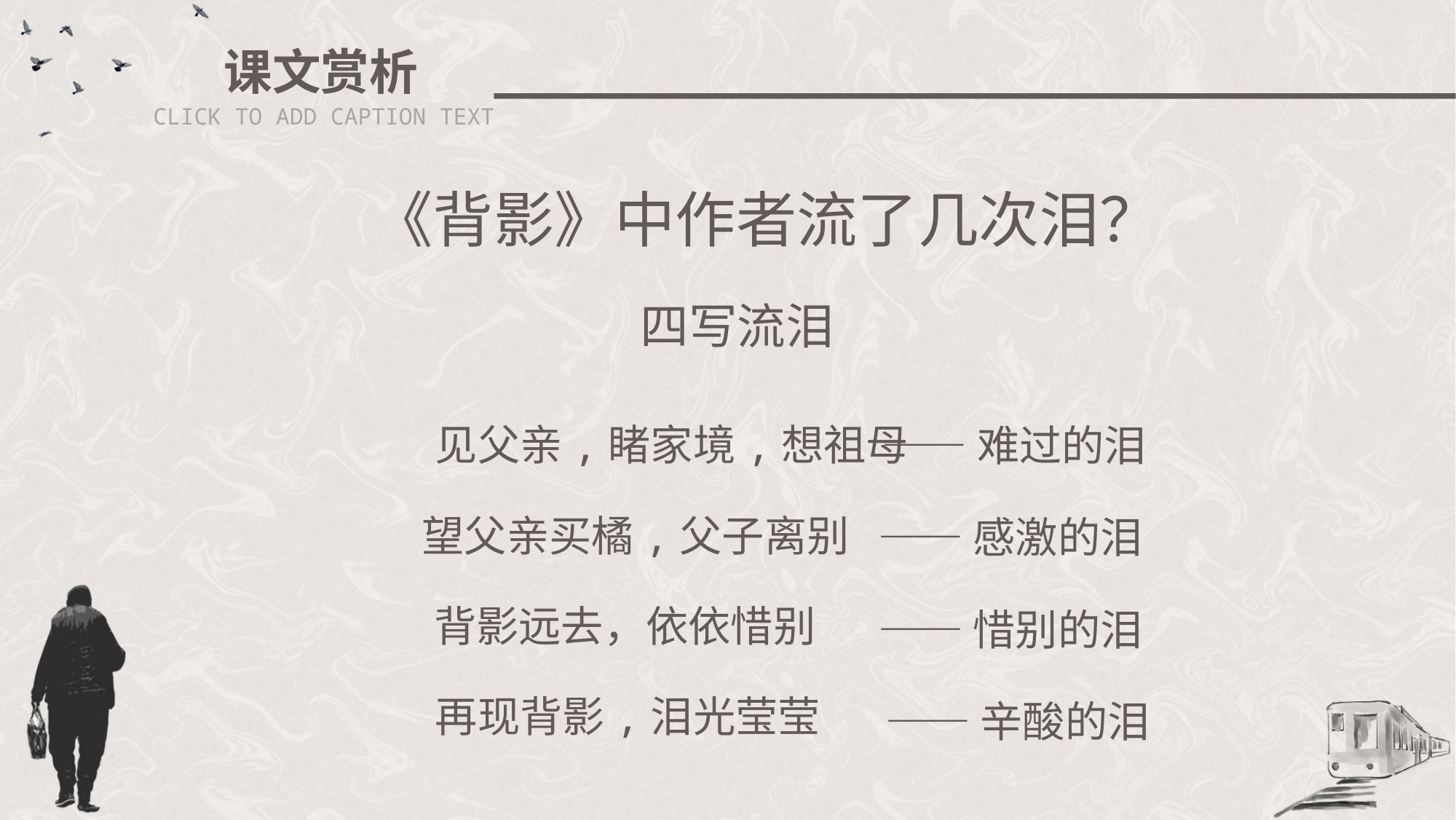

课文赏析

CLICK TO ADD CAPTION TEXT
《背影》中作者流了几次泪？
四写流泪
见父亲,睹家境,想祖母
——难过的泪
望父亲买橘,父子离别
——感激的泪
背影远去，依依惜别
——惜别的泪
再现背影,泪光莹莹
——辛酸的泪